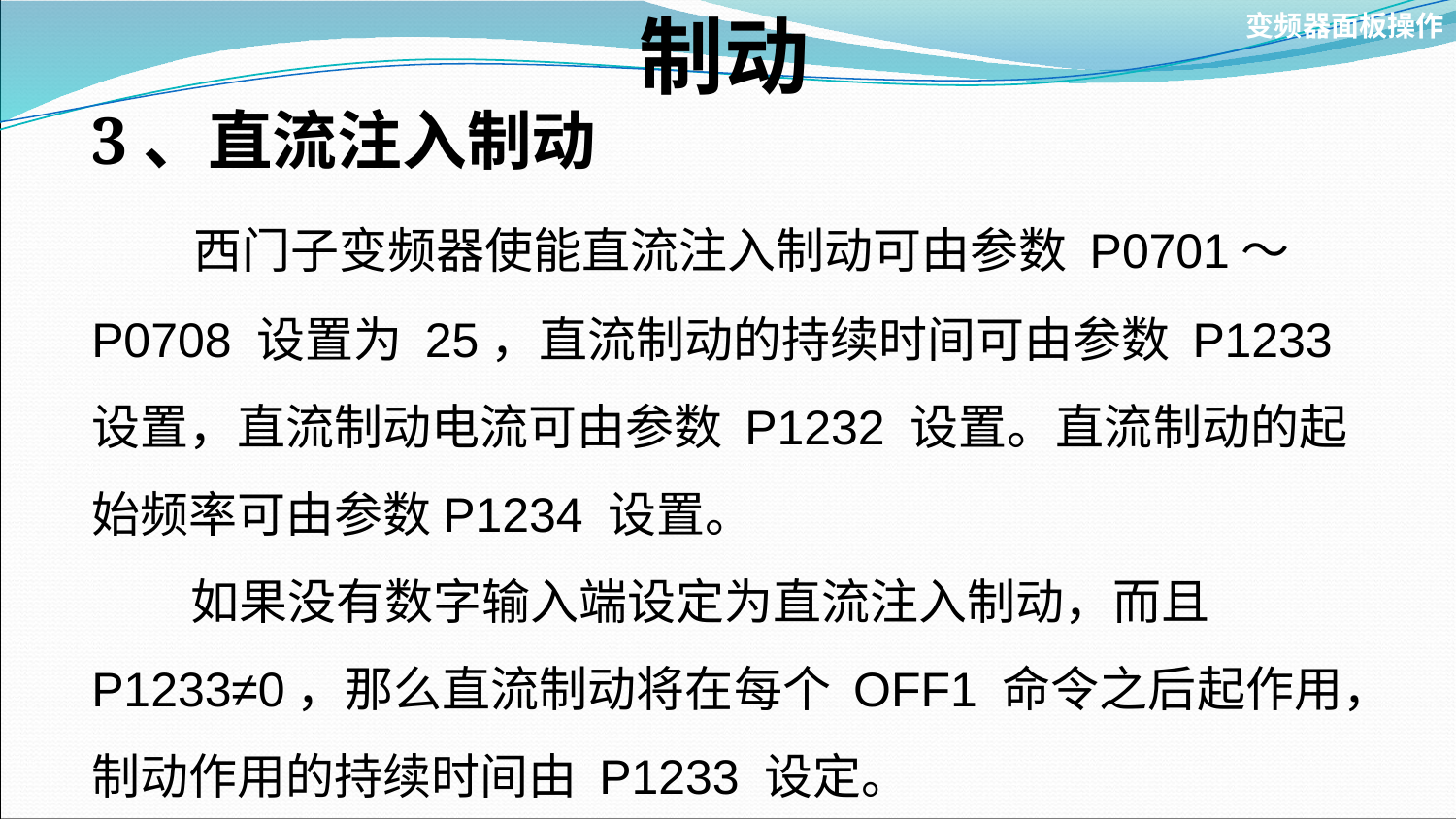

制动
变频器面板操作
3、直流注入制动
       西门子变频器使能直流注入制动可由参数 P0701～P0708 设置为 25，直流制动的持续时间可由参数 P1233 设置，直流制动电流可由参数 P1232 设置。直流制动的起始频率可由参数P1234 设置。
        如果没有数字输入端设定为直流注入制动，而且 P1233≠0，那么直流制动将在每个 OFF1 命令之后起作用，制动作用的持续时间由 P1233 设定。
7